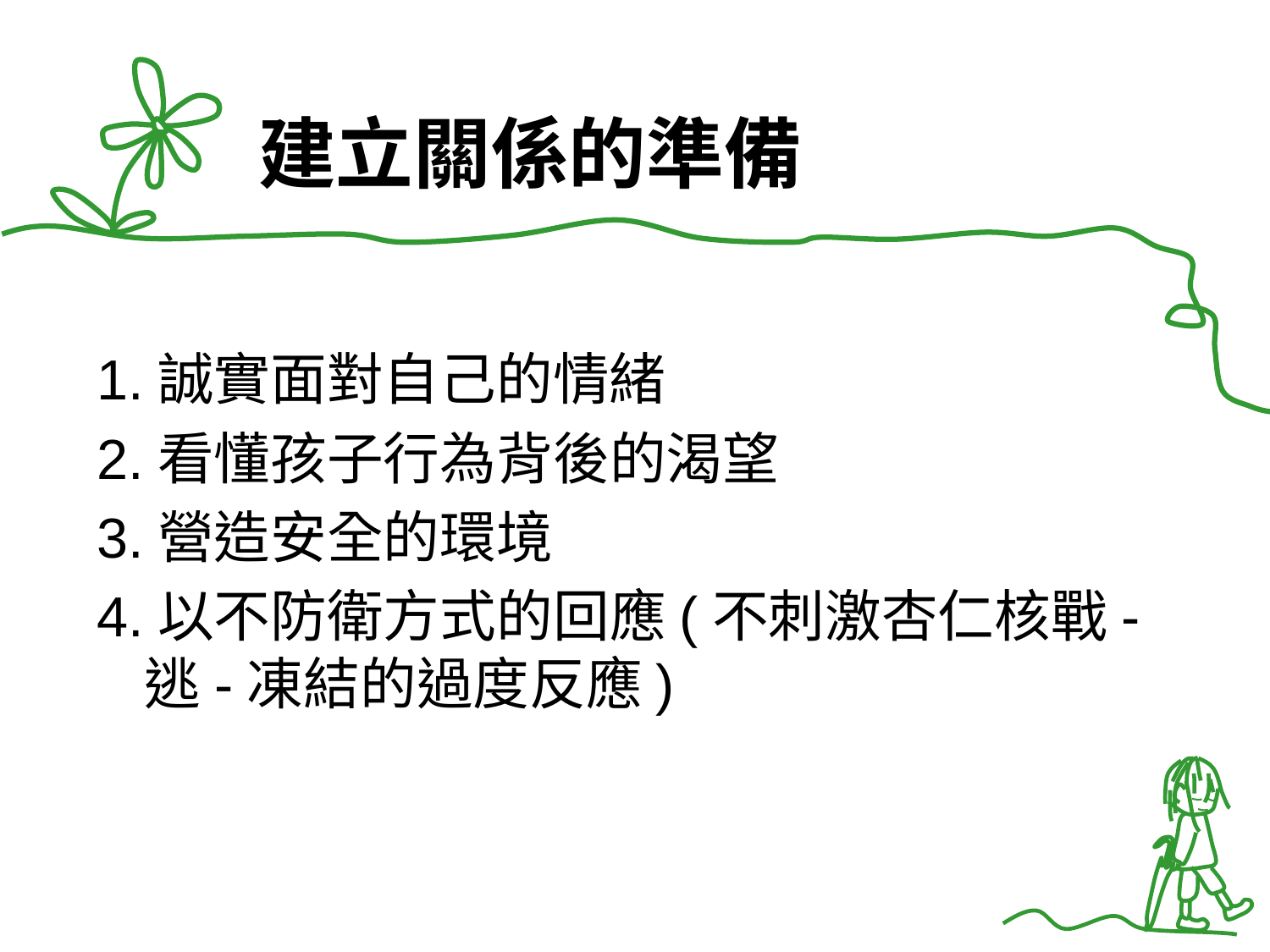

# 建立關係的準備
1.誠實面對自己的情緒
2.看懂孩子行為背後的渴望
3.營造安全的環境
4.以不防衛方式的回應(不刺激杏仁核戰-逃-凍結的過度反應)